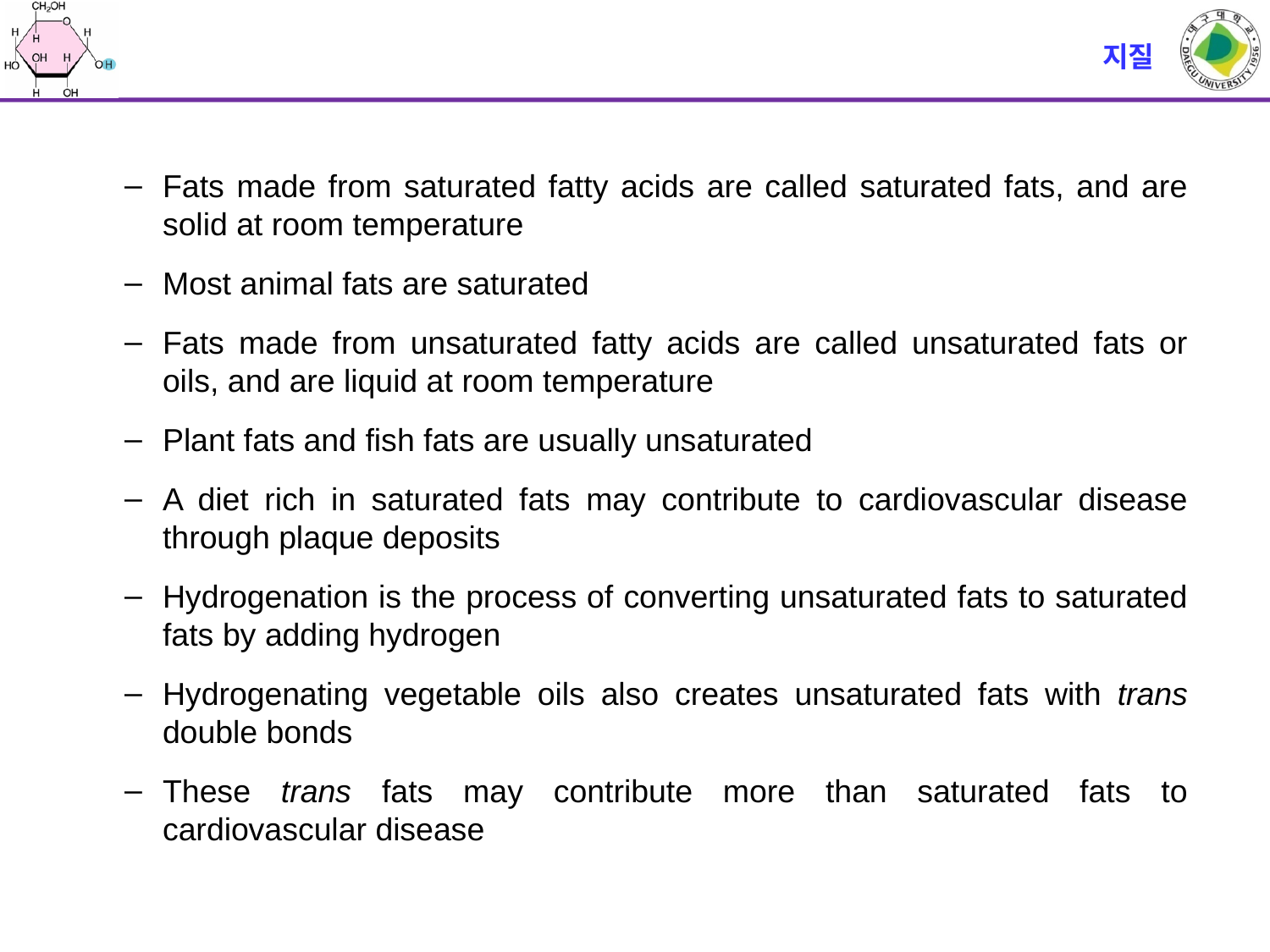

# 지질
Fats made from saturated fatty acids are called saturated fats, and are solid at room temperature
Most animal fats are saturated
Fats made from unsaturated fatty acids are called unsaturated fats or oils, and are liquid at room temperature
Plant fats and fish fats are usually unsaturated
A diet rich in saturated fats may contribute to cardiovascular disease through plaque deposits
Hydrogenation is the process of converting unsaturated fats to saturated fats by adding hydrogen
Hydrogenating vegetable oils also creates unsaturated fats with trans double bonds
These trans fats may contribute more than saturated fats to cardiovascular disease